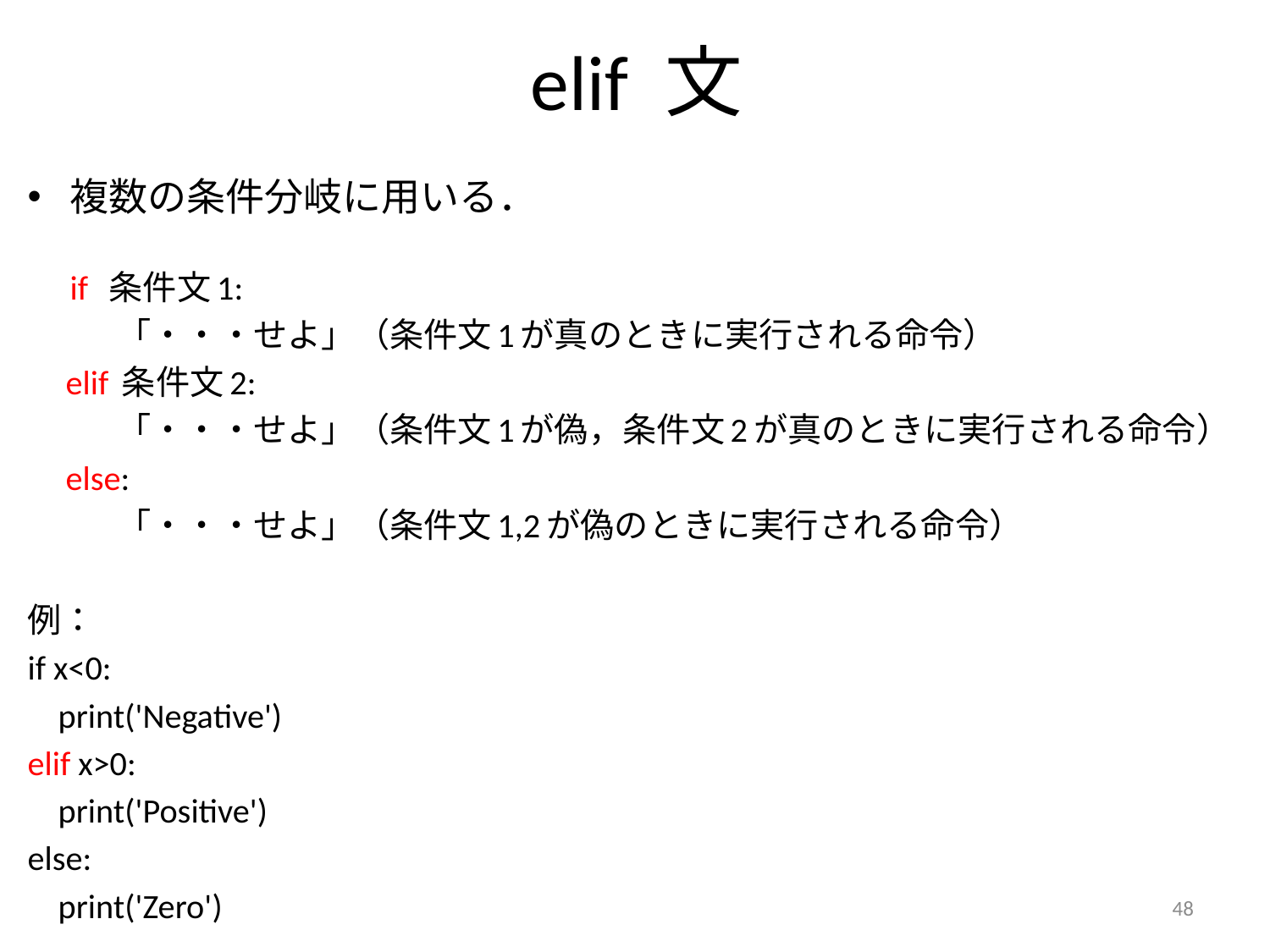

# elif 文
複数の条件分岐に用いる．
if  条件文1:
           「・・・せよ」（条件文1が真のときに実行される命令）
     elif 条件文2:
           「・・・せよ」（条件文1が偽，条件文2が真のときに実行される命令）
     else:
           「・・・せよ」（条件文1,2が偽のときに実行される命令）

例：
if x<0:
    print('Negative')
elif x>0:
    print('Positive')
else:
    print('Zero')
48